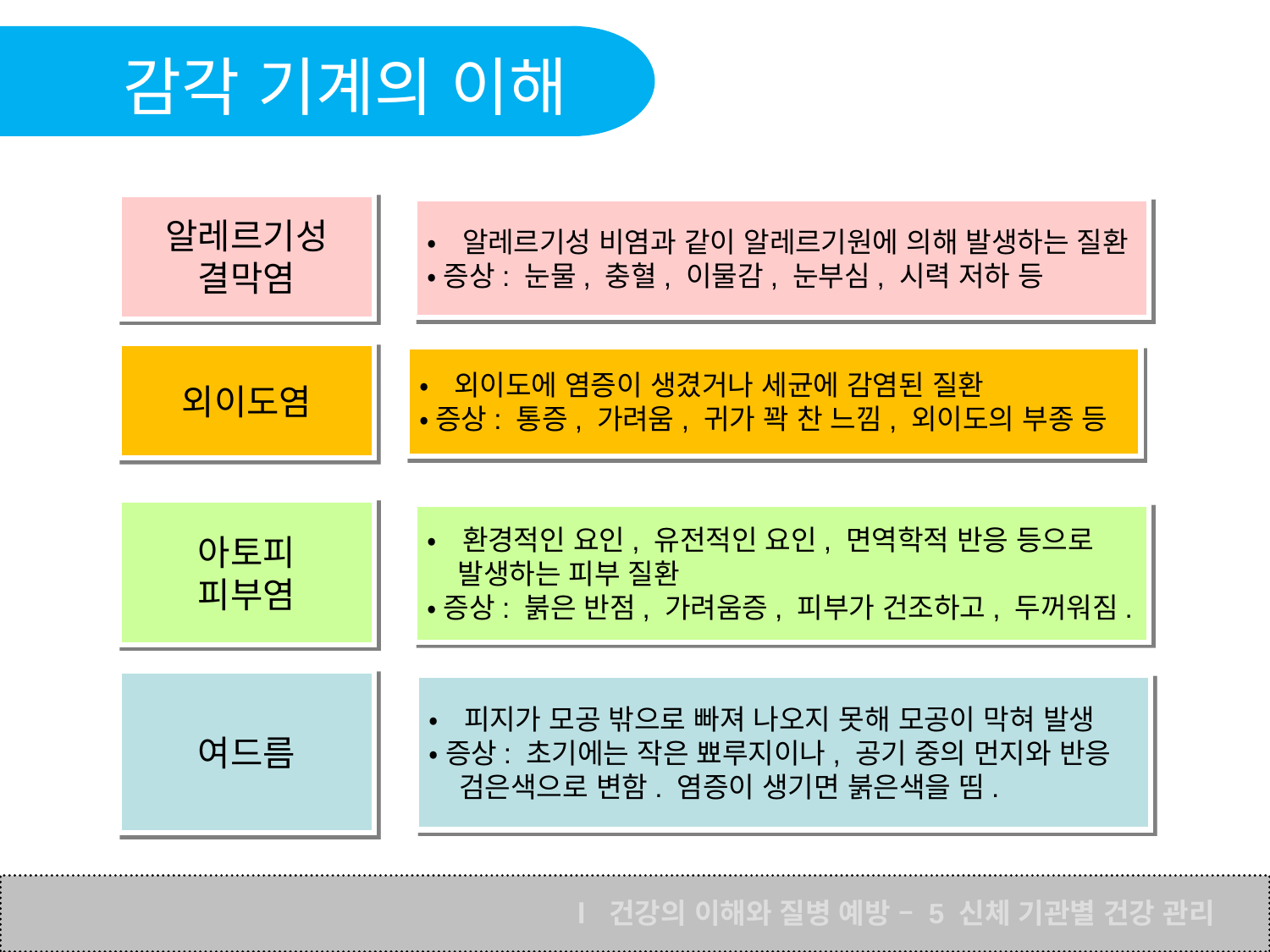

감각 기계의 이해

알레르기성
결막염
•알레르기성 비염과 같이 알레르기원에 의해 발생하는 질환
•증상: 눈물, 충혈, 이물감, 눈부심, 시력 저하 등
외이도염
•외이도에 염증이 생겼거나 세균에 감염된 질환
•증상: 통증, 가려움, 귀가 꽉 찬 느낌, 외이도의 부종 등
아토피
피부염
•환경적인 요인, 유전적인 요인, 면역학적 반응 등으로
   발생하는 피부 질환
•증상: 붉은 반점, 가려움증, 피부가 건조하고, 두꺼워짐.
여드름
•피지가 모공 밖으로 빠져 나오지 못해 모공이 막혀 발생
•증상: 초기에는 작은 뾰루지이나, 공기 중의 먼지와 반응
   검은색으로 변함. 염증이 생기면 붉은색을 띰.

Ⅰ 건강의 이해와 질병 예방 – 5 신체 기관별 건강 관리